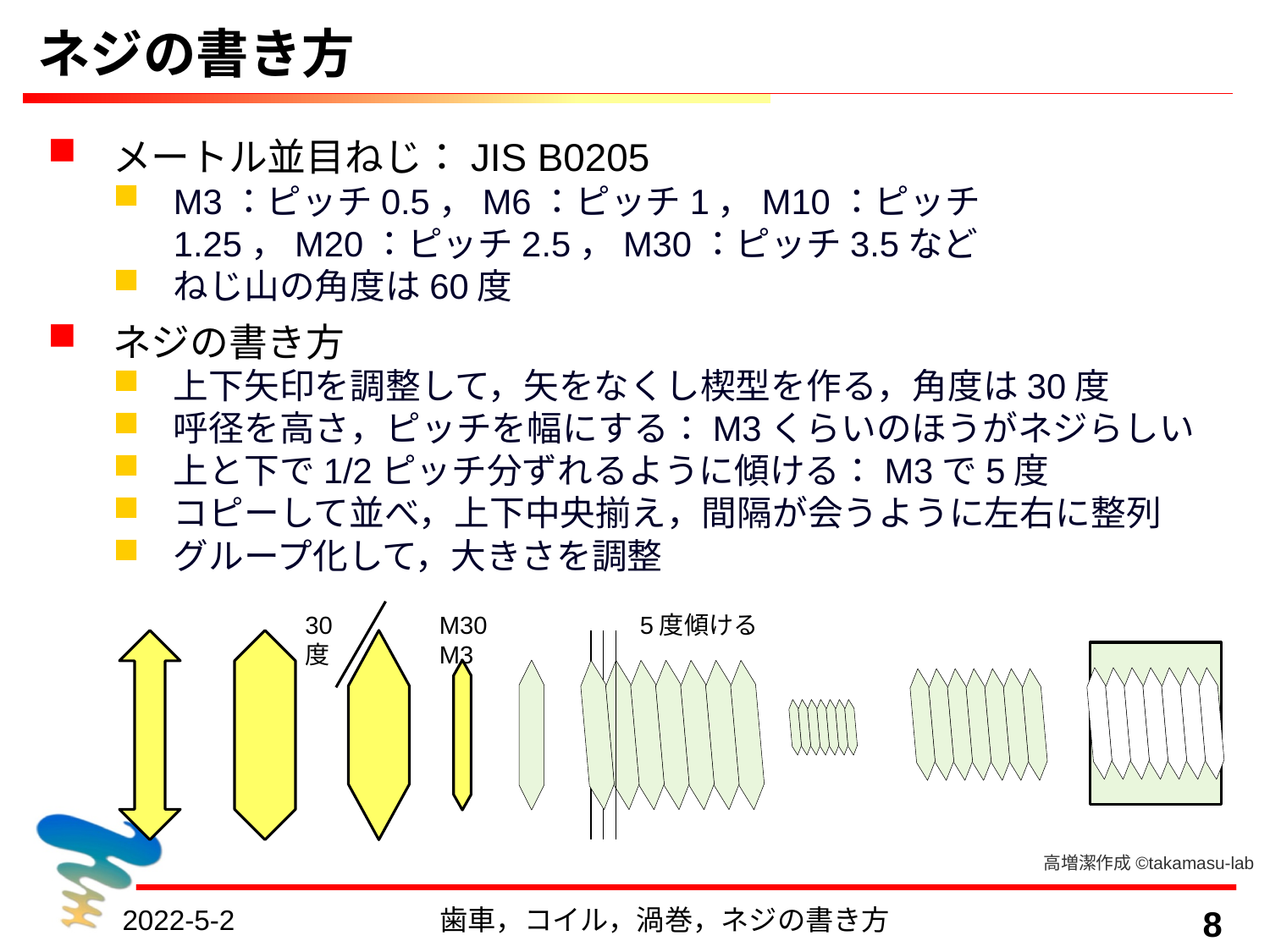

# ネジの書き方
メートル並目ねじ：JIS B0205
M3：ピッチ0.5，M6：ピッチ1，M10：ピッチ1.25，M20：ピッチ2.5，M30：ピッチ3.5など
ねじ山の角度は60度
ネジの書き方
上下矢印を調整して，矢をなくし楔型を作る，角度は30度
呼径を高さ，ピッチを幅にする：M3くらいのほうがネジらしい
上と下で1/2ピッチ分ずれるように傾ける：M3で5度
コピーして並べ，上下中央揃え，間隔が会うように左右に整列
グループ化して，大きさを調整

30度
M30　 M3
5度傾ける

高増潔作成©takamasu-lab
2022-5-2
歯車，コイル，渦巻，ネジの書き方
8